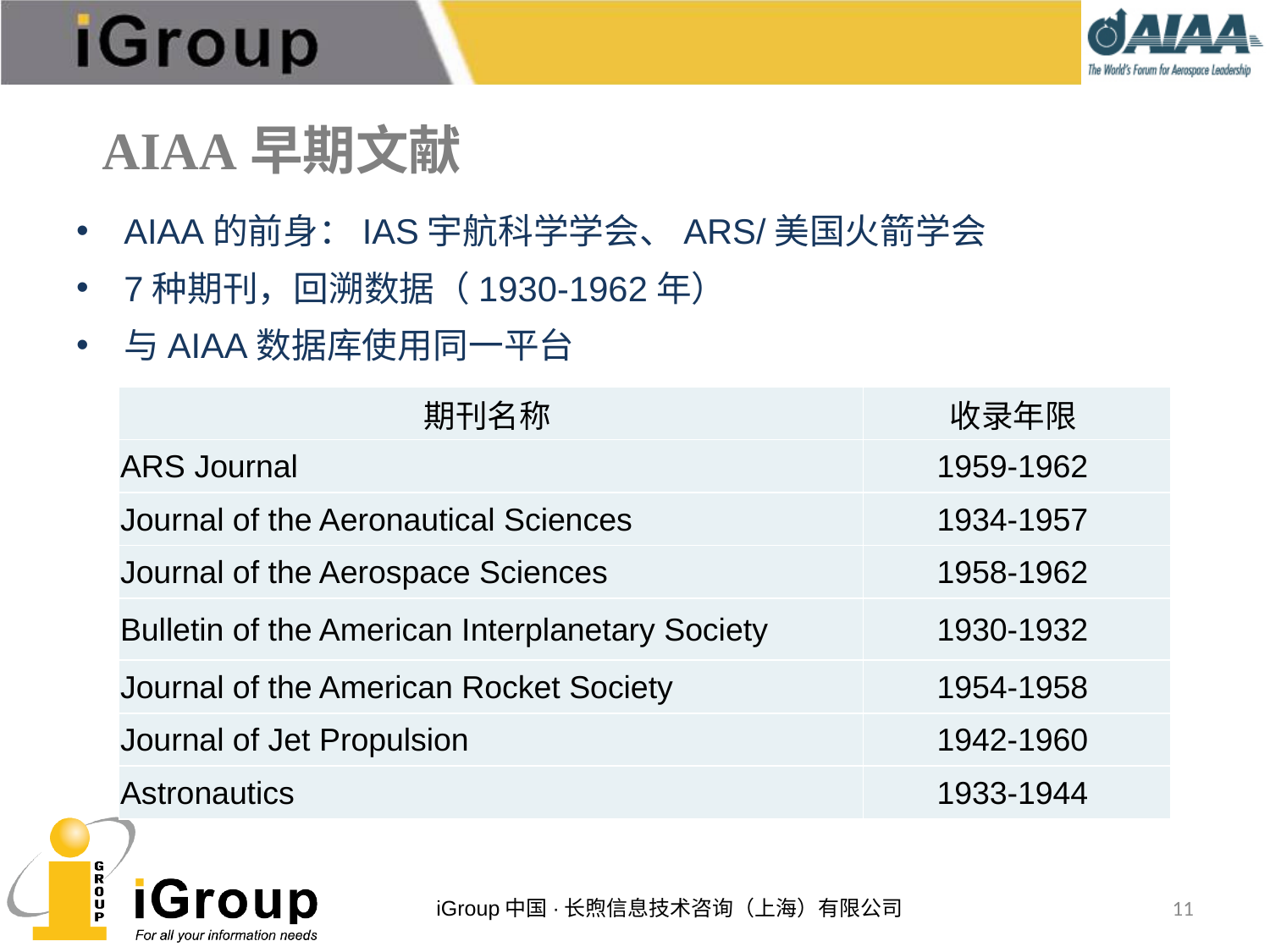

# AIAA早期文献
AIAA的前身：IAS宇航科学学会、ARS/美国火箭学会
7种期刊，回溯数据（1930-1962年）
与AIAA数据库使用同一平台
| 期刊名称 | 收录年限 |
| --- | --- |
| ARS Journal | 1959-1962 |
| Journal of the Aeronautical Sciences | 1934-1957 |
| Journal of the Aerospace Sciences | 1958-1962 |
| Bulletin of the American Interplanetary Society | 1930-1932 |
| Journal of the American Rocket Society | 1954-1958 |
| Journal of Jet Propulsion | 1942-1960 |
| Astronautics | 1933-1944 |
iGroup中国·长煦信息技术咨询（上海）有限公司
11